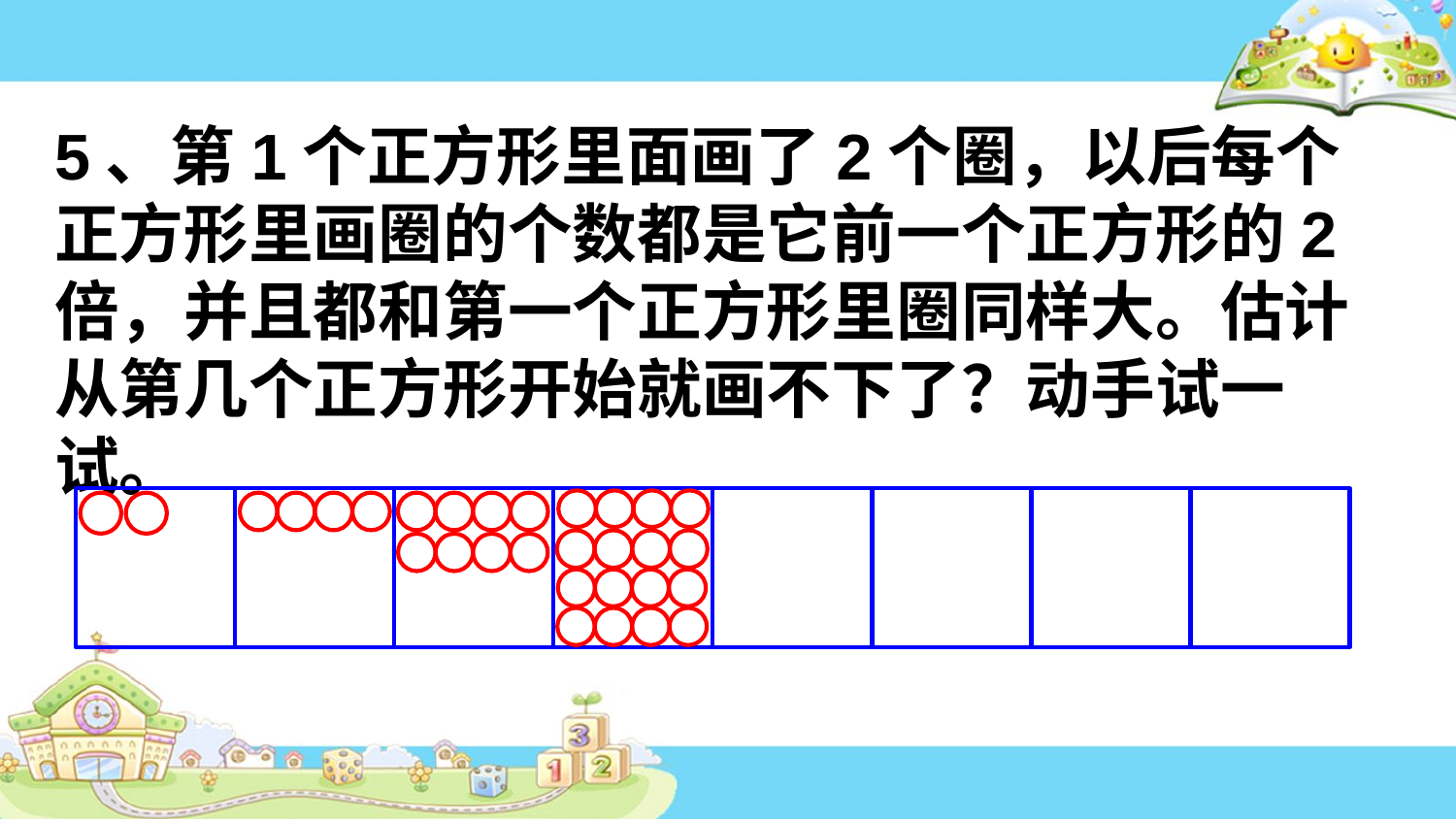

5、第1个正方形里面画了2个圈，以后每个正方形里画圈的个数都是它前一个正方形的2倍，并且都和第一个正方形里圈同样大。估计从第几个正方形开始就画不下了？动手试一试。